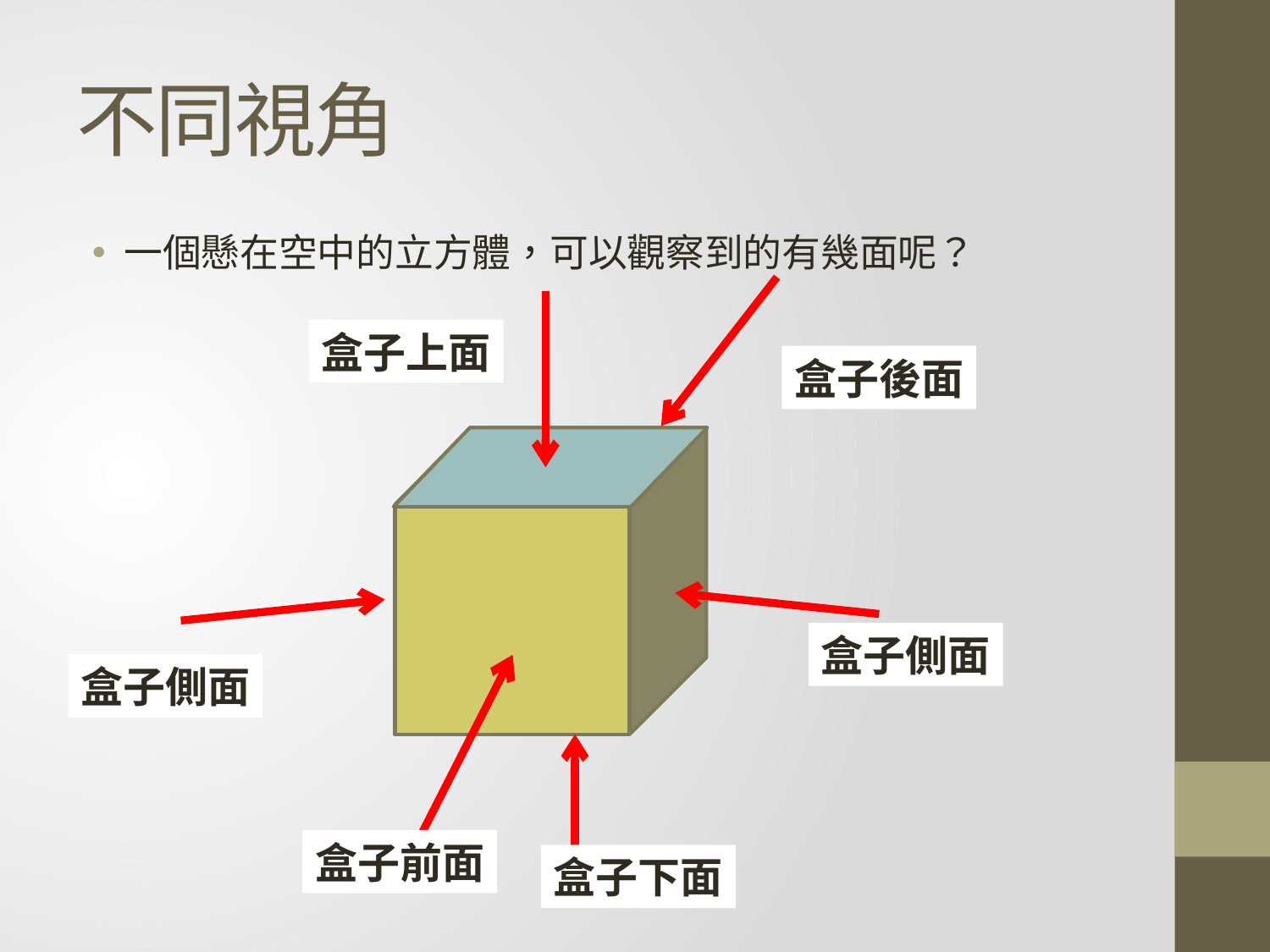

# 不同視角
一個懸在空中的立方體，可以觀察到的有幾面呢？

盒子上面
盒子後面

盒子側面
盒子側面
盒子前面
盒子下面